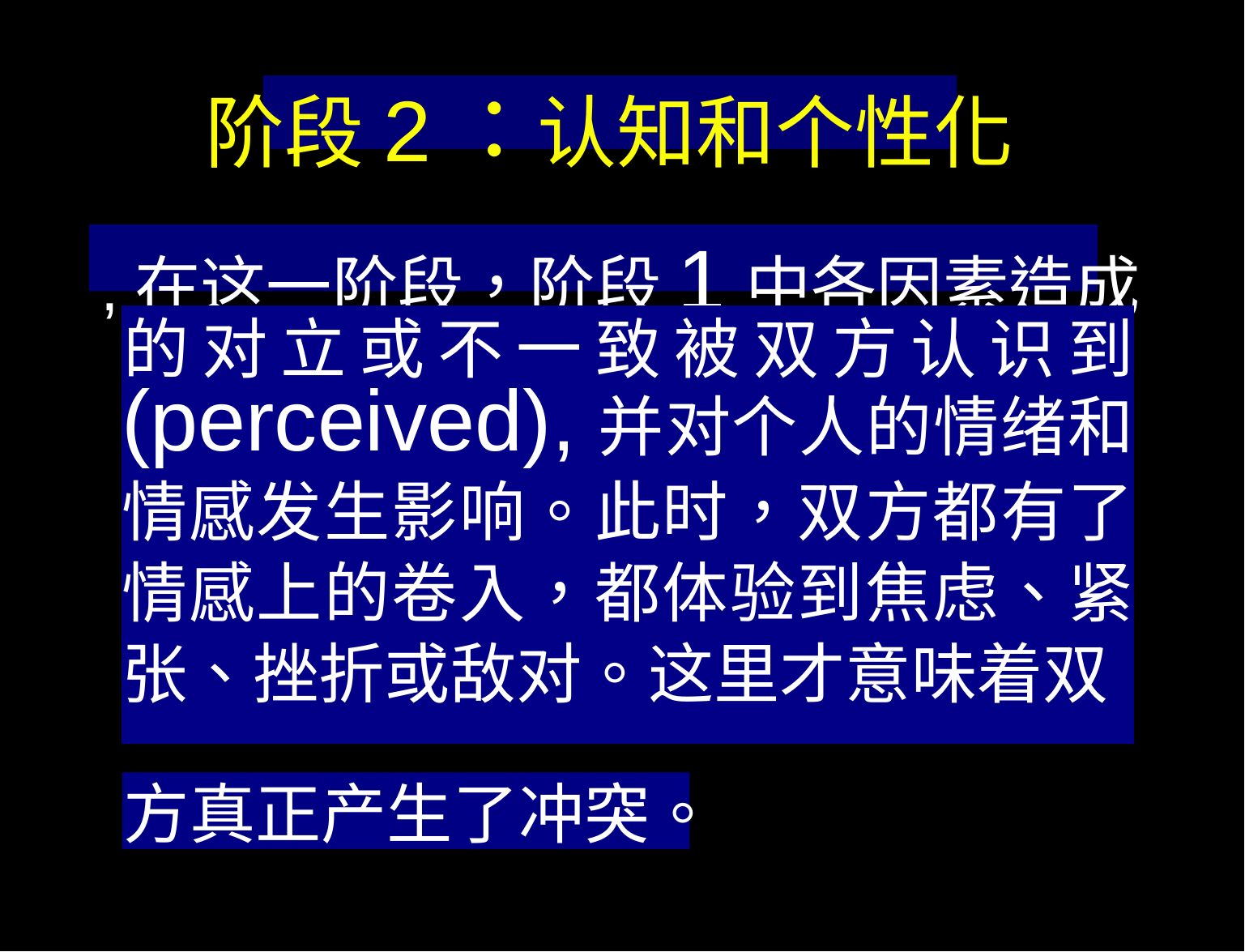

阶段2：认知和个性化
,在这一阶段，阶段1中各因素造成
的对立或不一致被双方认识到 (perceived),并对个人的情绪和 情感发生影响。此时，双方都有了 情感上的卷入，都体验到焦虑、紧 张、挫折或敌对。这里才意味着双
方真正产生了冲突。